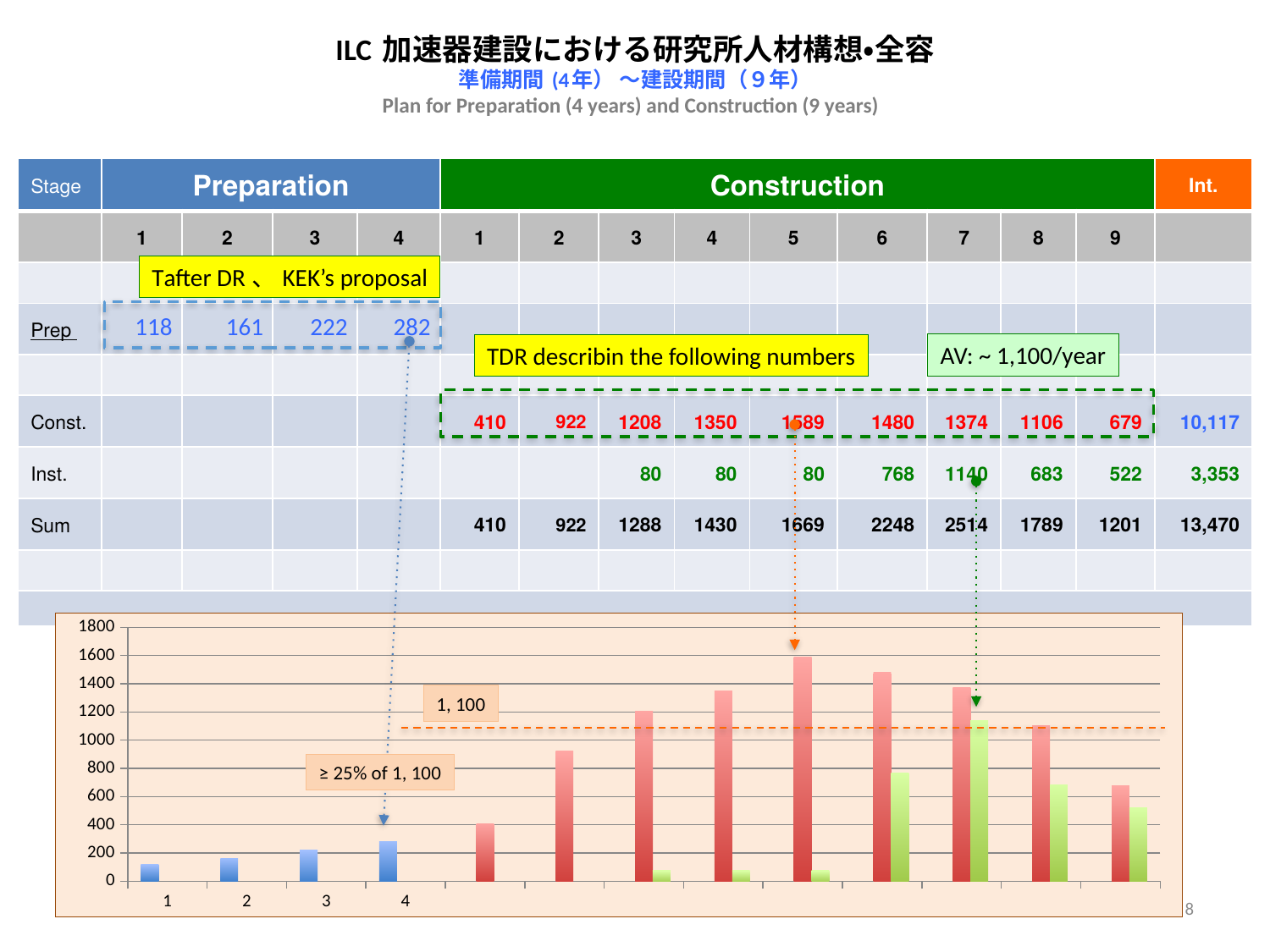

# ILC 加速器建設における研究所人材構想・全容 準備期間 (4年） 〜建設期間（９年） Plan for Preparation (4 years) and Construction (9 years)
| Stage | Preparation |  |  |  | Construction |  |  |  |  |  |  |  |  | Int. |
| --- | --- | --- | --- | --- | --- | --- | --- | --- | --- | --- | --- | --- | --- | --- |
|  | 1 | 2 | 3 | 4 | 1 | 2 | 3 | 4 | 5 | 6 | 7 | 8 | 9 |  |
|  |  |  |  |  |  |  |  |  |  |  |  |  |  |  |
| Prep | 118 | 161 | 222 | 282 |  |  |  |  |  |  |  |  |  |  |
|  |  |  |  |  |  |  |  |  |  |  |  |  |  |  |
| Const. |  |  |  |  | 410 | 922 | 1208 | 1350 | 1589 | 1480 | 1374 | 1106 | 679 | 10,117 |
| Inst. |  |  |  |  |  |  | 80 | 80 | 80 | 768 | 1140 | 683 | 522 | 3,353 |
| Sum |  |  |  |  | 410 | 922 | 1288 | 1430 | 1669 | 2248 | 2514 | 1789 | 1201 | 13,470 |
|  |  |  |  |  |  |  |  |  |  |  |  |  |  |  |
|  |  |  |  |  |  |  |  |  |  |  |  |  |  |  |
Tafter DR、KEK’s proposal

AV: ~ 1,100/year
TDR describin the following numbers

### Chart

| Category |  |  |  |
|---|---|---|---|
1, 100
≥ 25% of 1, 100
AY-2015/11/17b
ILC加速器建設への人材
8